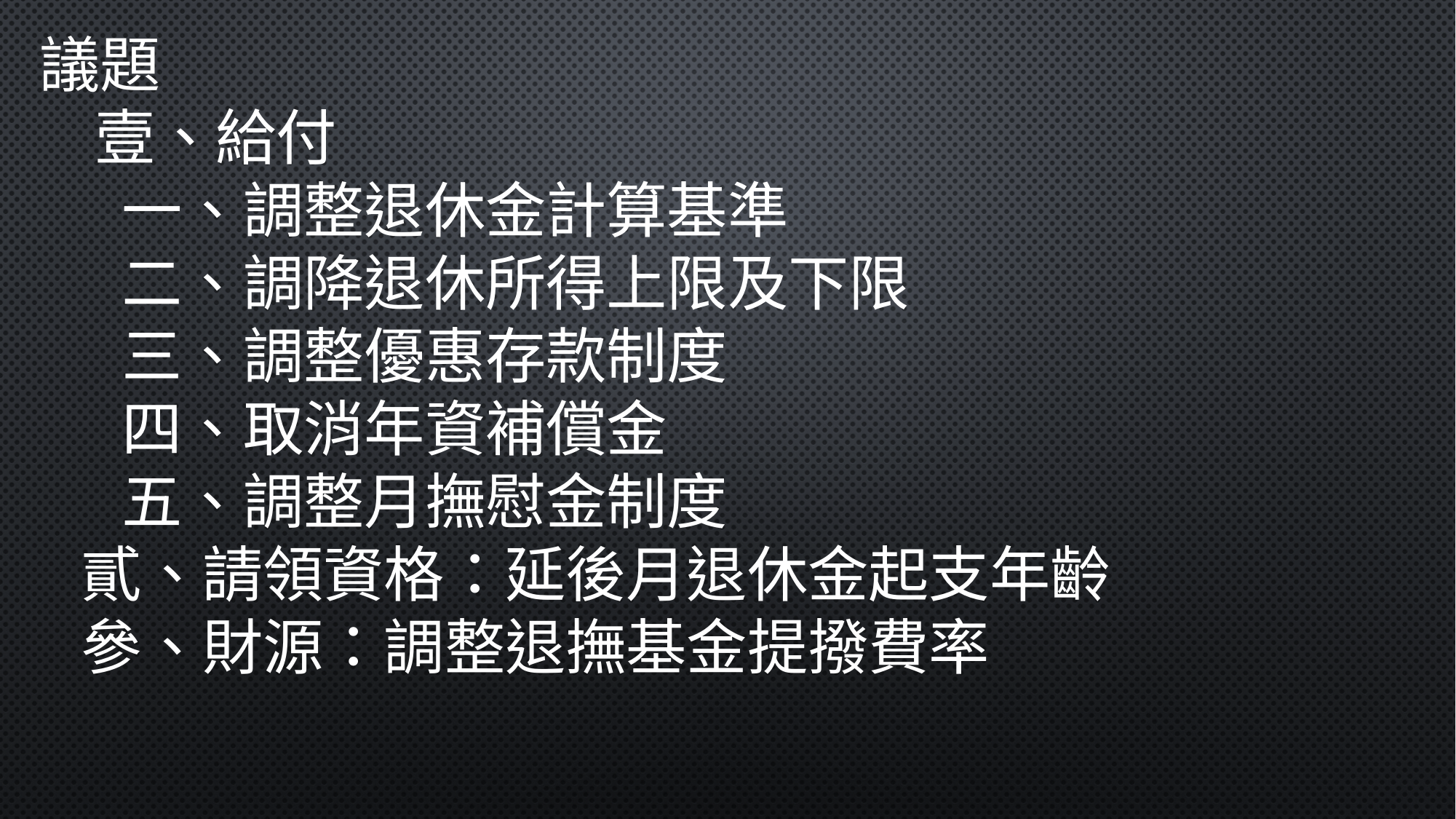

議題
   壹、給付
     一、調整退休金計算基準
     二、調降退休所得上限及下限
     三、調整優惠存款制度
     四、取消年資補償金
     五、調整月撫慰金制度
  貳、請領資格：延後月退休金起支年齡
  參、財源：調整退撫基金提撥費率